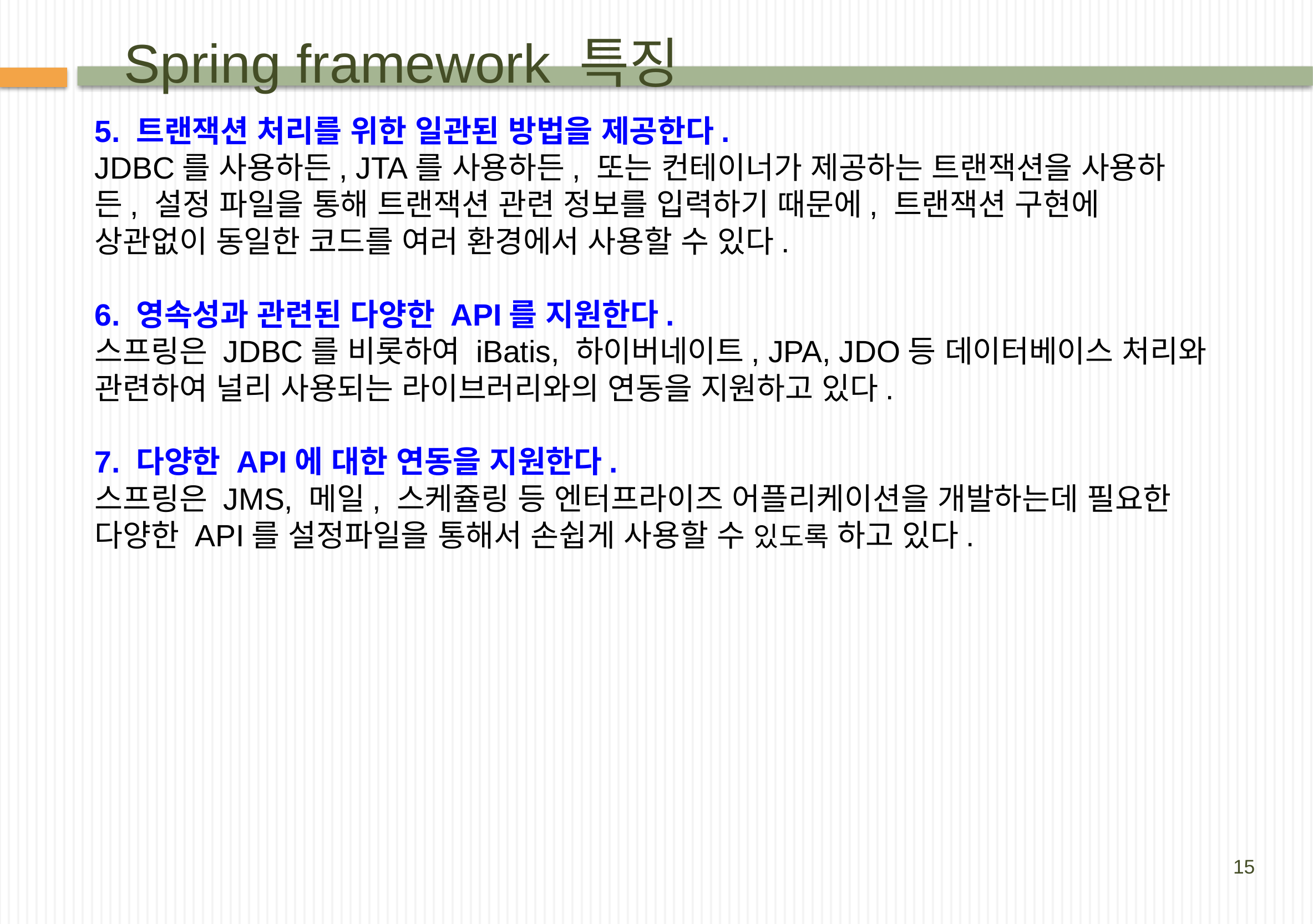

# Spring framework 특징

5. 트랜잭션 처리를 위한 일관된 방법을 제공한다.
JDBC를 사용하든, JTA를 사용하든, 또는 컨테이너가 제공하는 트랜잭션을 사용하든, 설정 파일을 통해 트랜잭션 관련 정보를 입력하기 때문에, 트랜잭션 구현에 상관없이 동일한 코드를 여러 환경에서 사용할 수 있다.
6. 영속성과 관련된 다양한 API를 지원한다.
스프링은 JDBC를 비롯하여 iBatis, 하이버네이트, JPA, JDO등 데이터베이스 처리와 관련하여 널리 사용되는 라이브러리와의 연동을 지원하고 있다.
7. 다양한 API에 대한 연동을 지원한다.
스프링은 JMS, 메일, 스케쥴링 등 엔터프라이즈 어플리케이션을 개발하는데 필요한 다양한 API를 설정파일을 통해서 손쉽게 사용할 수 있도록 하고 있다.
15